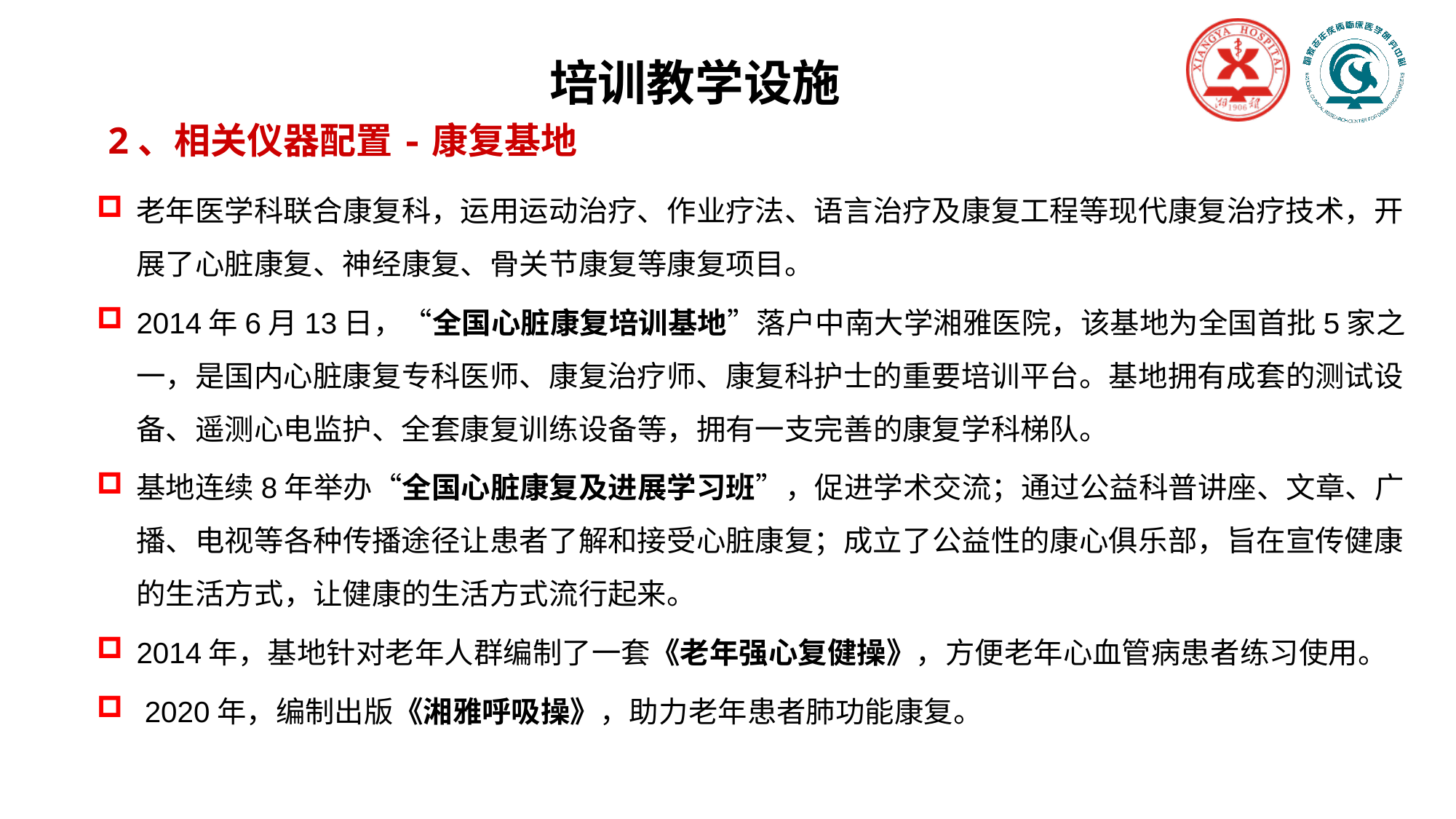

培训教学设施
# 2、相关仪器配置-康复基地
老年医学科联合康复科，运用运动治疗、作业疗法、语言治疗及康复工程等现代康复治疗技术，开展了心脏康复、神经康复、骨关节康复等康复项目。
2014年6月13日，“全国心脏康复培训基地”落户中南大学湘雅医院，该基地为全国首批5家之一，是国内心脏康复专科医师、康复治疗师、康复科护士的重要培训平台。基地拥有成套的测试设备、遥测心电监护、全套康复训练设备等，拥有一支完善的康复学科梯队。
基地连续8年举办“全国心脏康复及进展学习班”，促进学术交流；通过公益科普讲座、文章、广播、电视等各种传播途径让患者了解和接受心脏康复；成立了公益性的康心俱乐部，旨在宣传健康的生活方式，让健康的生活方式流行起来。
2014年，基地针对老年人群编制了一套《老年强心复健操》，方便老年心血管病患者练习使用。
 2020年，编制出版《湘雅呼吸操》，助力老年患者肺功能康复。